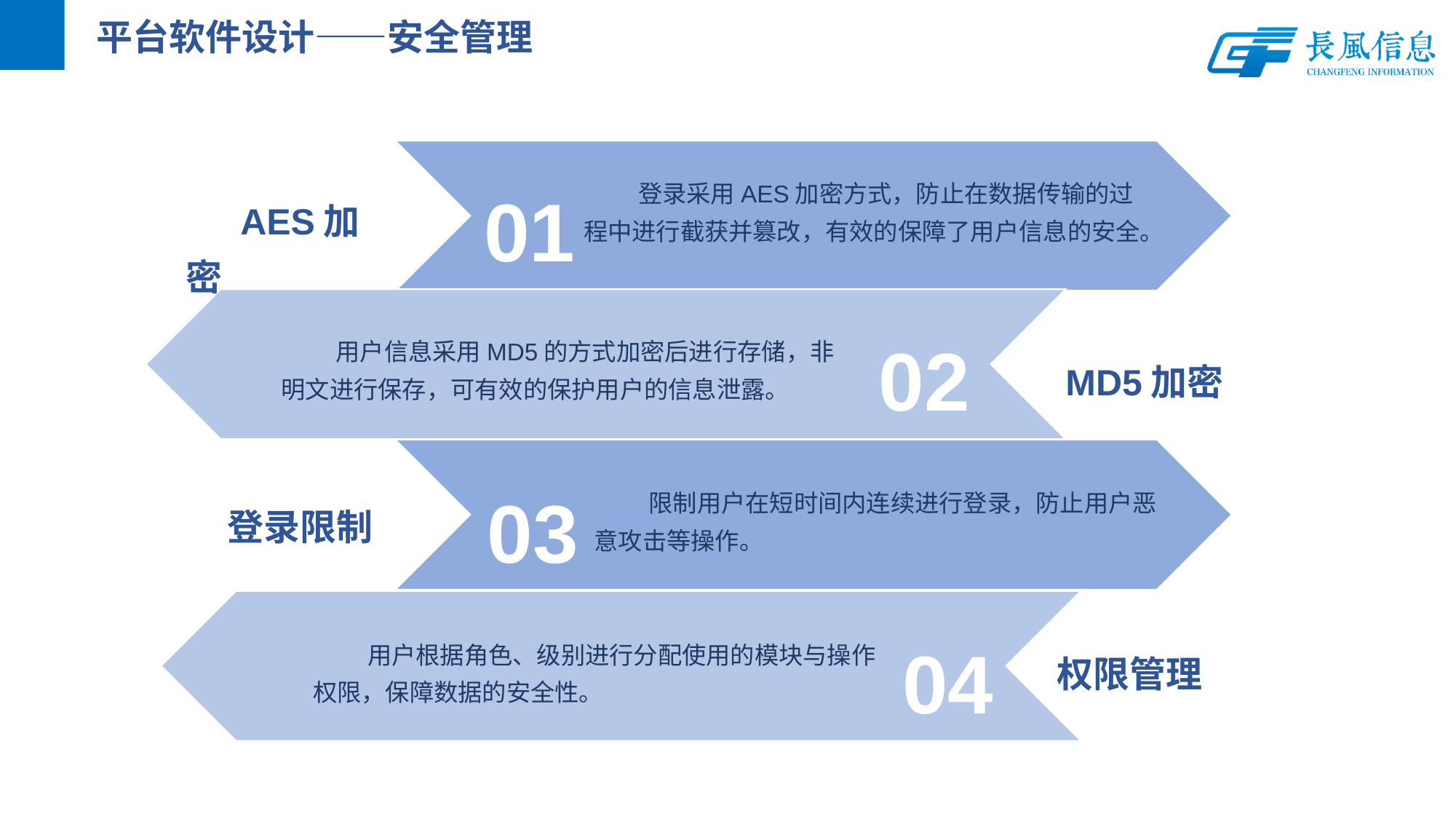

平台软件设计——安全管理

01
登录采用AES加密方式，防止在数据传输的过程中进行截获并篡改，有效的保障了用户信息的安全。
AES加密

02
用户信息采用MD5的方式加密后进行存储，非明文进行保存，可有效的保护用户的信息泄露。
MD5加密

03
限制用户在短时间内连续进行登录，防止用户恶意攻击等操作。
登录限制

04
用户根据角色、级别进行分配使用的模块与操作权限，保障数据的安全性。
权限管理